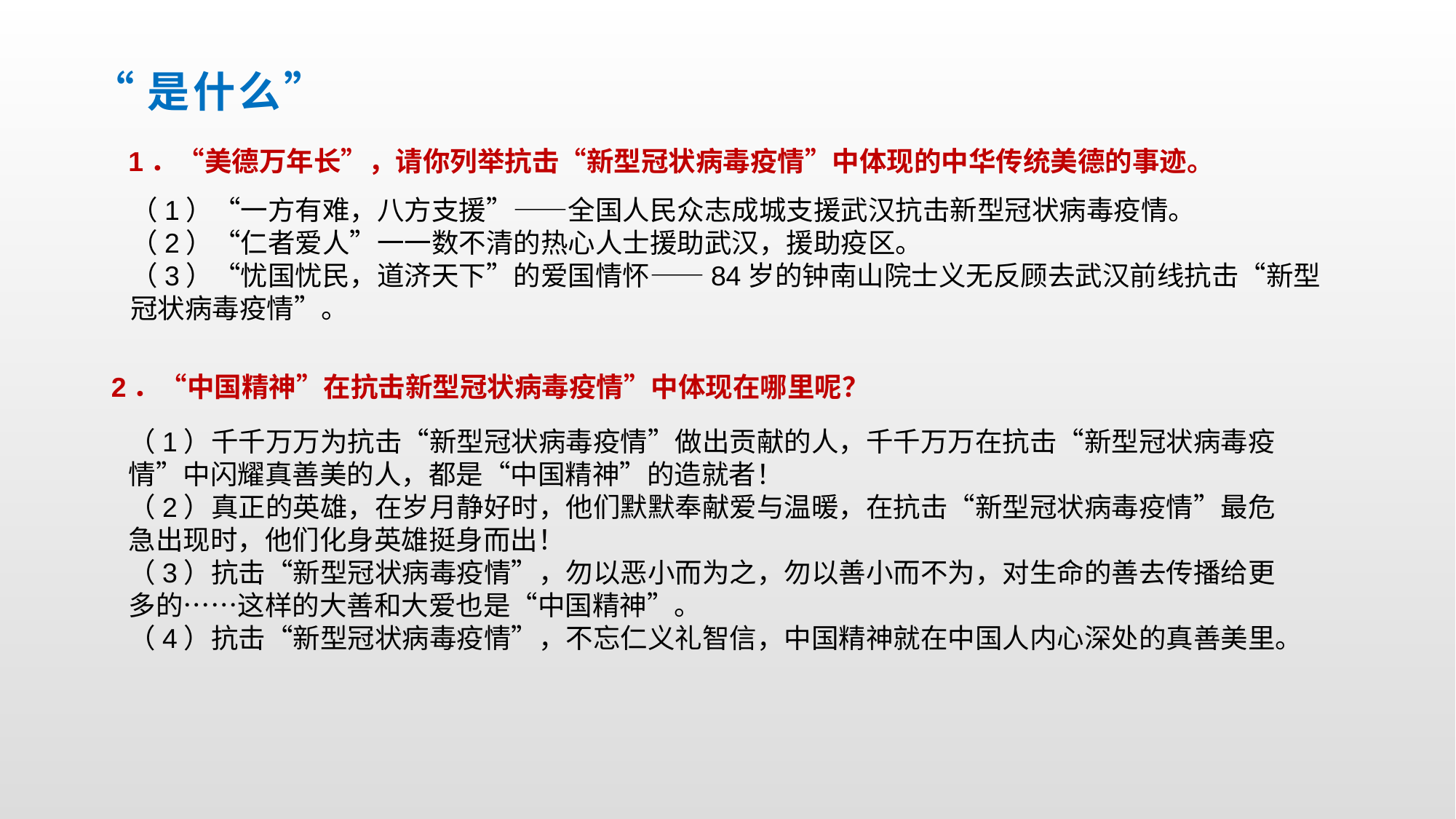

# “是什么”
1．“美德万年长”，请你列举抗击“新型冠状病毒疫情”中体现的中华传统美德的事迹。
（1）“一方有难，八方支援”——全国人民众志成城支援武汉抗击新型冠状病毒疫情。
（2）“仁者爱人”一一数不清的热心人士援助武汉，援助疫区。
（3）“忧国忧民，道济天下”的爱国情怀——84岁的钟南山院士义无反顾去武汉前线抗击“新型冠状病毒疫情”。
2．“中国精神”在抗击新型冠状病毒疫情”中体现在哪里呢？
（1）千千万万为抗击“新型冠状病毒疫情”做出贡献的人，千千万万在抗击“新型冠状病毒疫情”中闪耀真善美的人，都是“中国精神”的造就者！
（2）真正的英雄，在岁月静好时，他们默默奉献爱与温暖，在抗击“新型冠状病毒疫情”最危急出现时，他们化身英雄挺身而出！
（3）抗击“新型冠状病毒疫情”，勿以恶小而为之，勿以善小而不为，对生命的善去传播给更多的……这样的大善和大爱也是“中国精神”。
（4）抗击“新型冠状病毒疫情”，不忘仁义礼智信，中国精神就在中国人内心深处的真善美里。